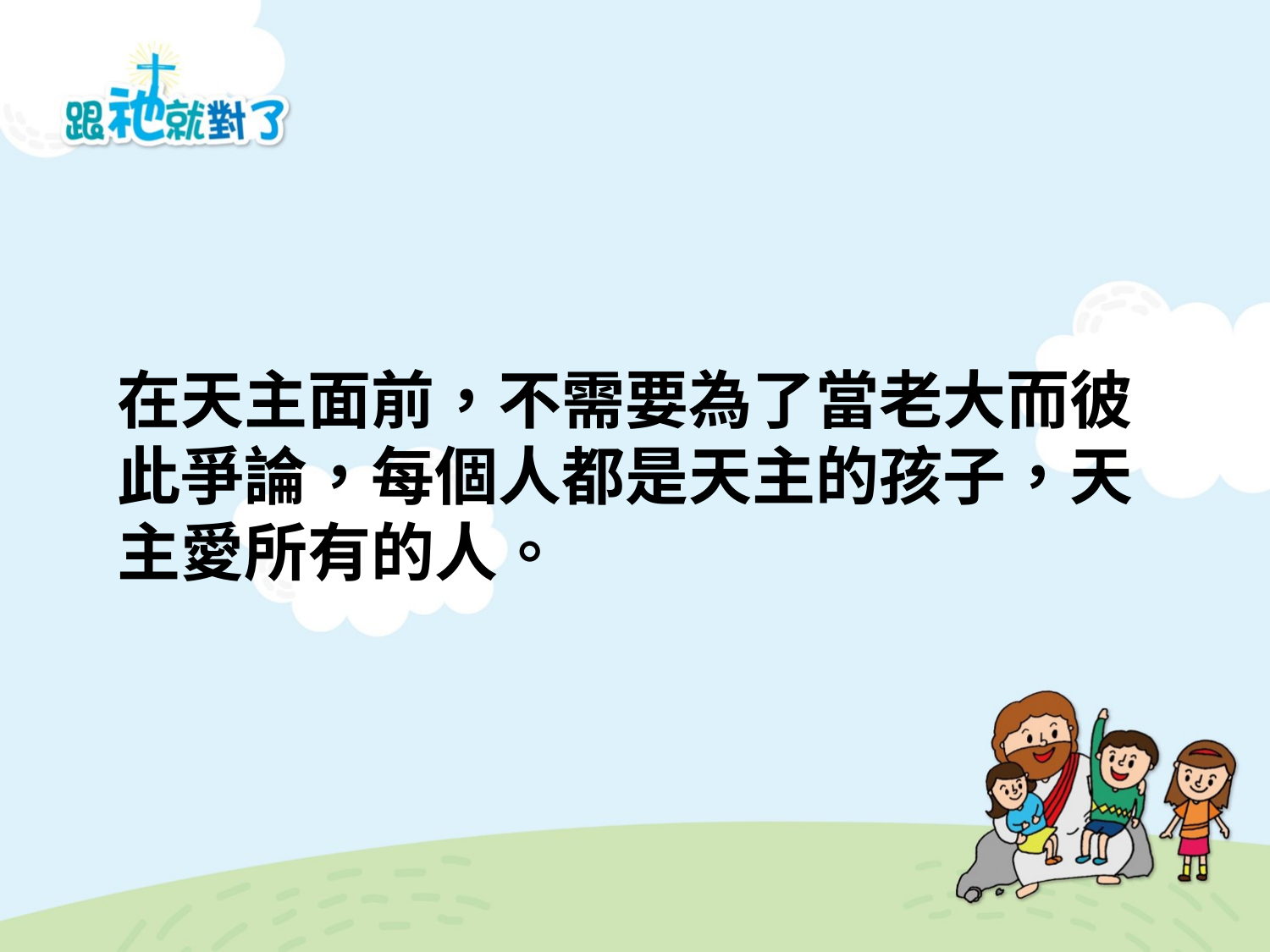

在天主面前，不需要為了當老大而彼此爭論，每個人都是天主的孩子，天主愛所有的人。